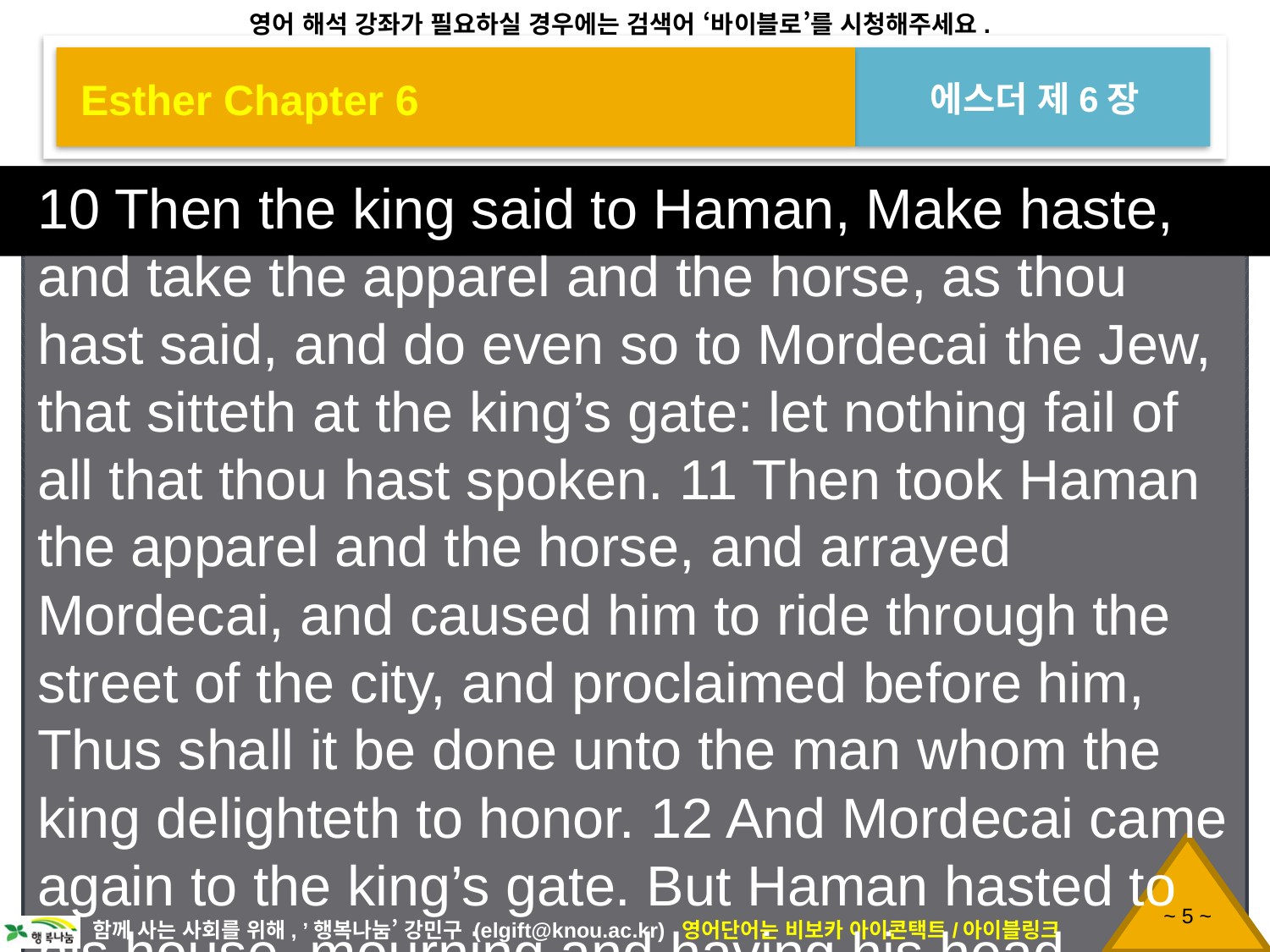

Esther Chapter 6
에스더 제6장
10 Then the king said to Haman, Make haste, and take the apparel and the horse, as thou hast said, and do even so to Mordecai the Jew, that sitteth at the king’s gate: let nothing fail of all that thou hast spoken. 11 Then took Haman the apparel and the horse, and arrayed Mordecai, and caused him to ride through the street of the city, and proclaimed before him, Thus shall it be done unto the man whom the king delighteth to honor. 12 And Mordecai came again to the king’s gate. But Haman hasted to his house, mourning and having his head